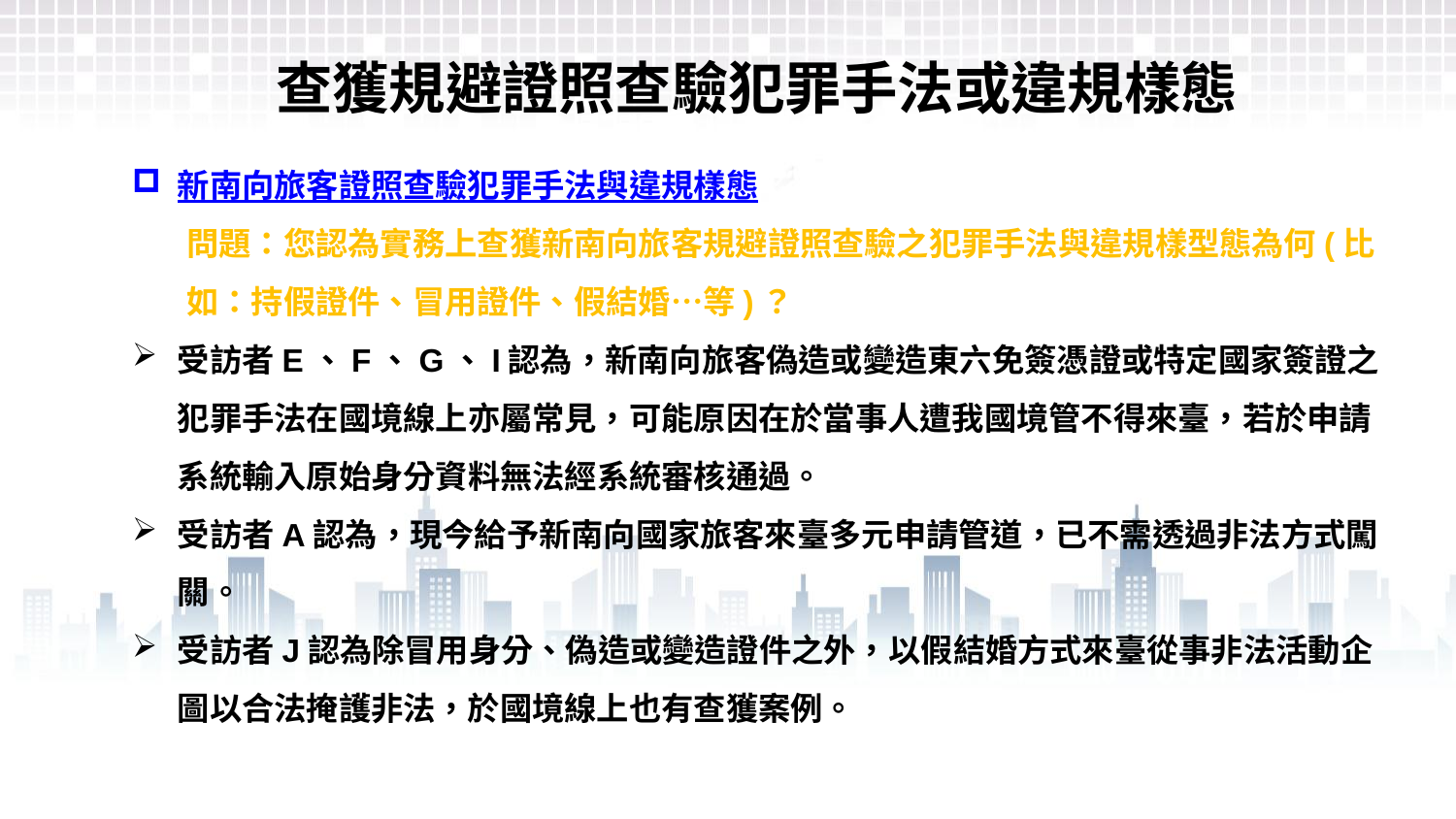

查獲規避證照查驗犯罪手法或違規樣態
新南向旅客證照查驗犯罪手法與違規樣態
問題：您認為實務上查獲新南向旅客規避證照查驗之犯罪手法與違規樣型態為何(比如：持假證件、冒用證件、假結婚…等)？
受訪者E、F、G、I認為，新南向旅客偽造或變造東六免簽憑證或特定國家簽證之犯罪手法在國境線上亦屬常見，可能原因在於當事人遭我國境管不得來臺，若於申請系統輸入原始身分資料無法經系統審核通過。
受訪者A認為，現今給予新南向國家旅客來臺多元申請管道，已不需透過非法方式闖關。
受訪者J認為除冒用身分、偽造或變造證件之外，以假結婚方式來臺從事非法活動企圖以合法掩護非法，於國境線上也有查獲案例。